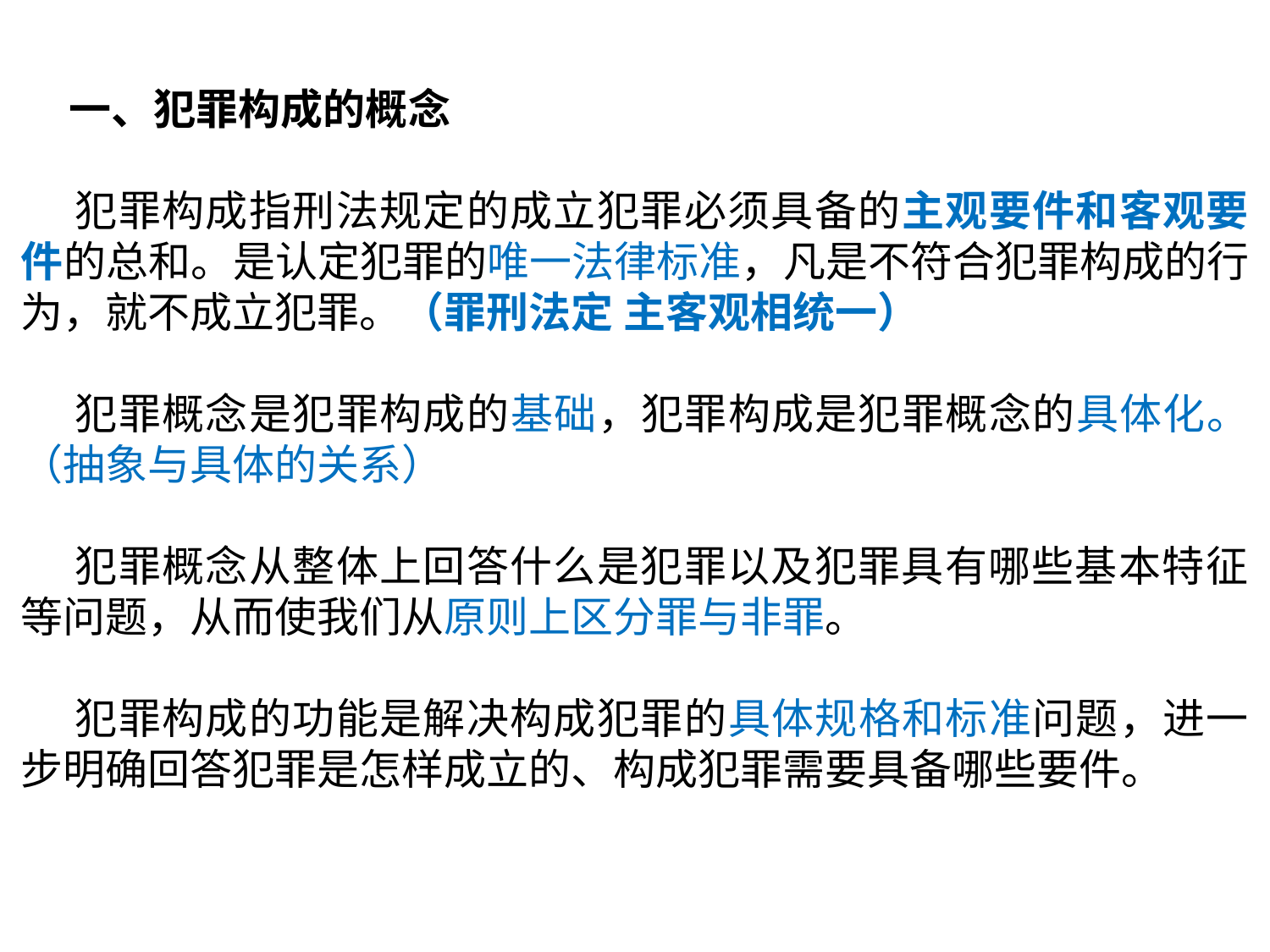

一、犯罪构成的概念

    犯罪构成指刑法规定的成立犯罪必须具备的主观要件和客观要件的总和。是认定犯罪的唯一法律标准，凡是不符合犯罪构成的行为，就不成立犯罪。（罪刑法定 主客观相统一）

    犯罪概念是犯罪构成的基础，犯罪构成是犯罪概念的具体化。（抽象与具体的关系）

    犯罪概念从整体上回答什么是犯罪以及犯罪具有哪些基本特征等问题，从而使我们从原则上区分罪与非罪。

    犯罪构成的功能是解决构成犯罪的具体规格和标准问题，进一步明确回答犯罪是怎样成立的、构成犯罪需要具备哪些要件。